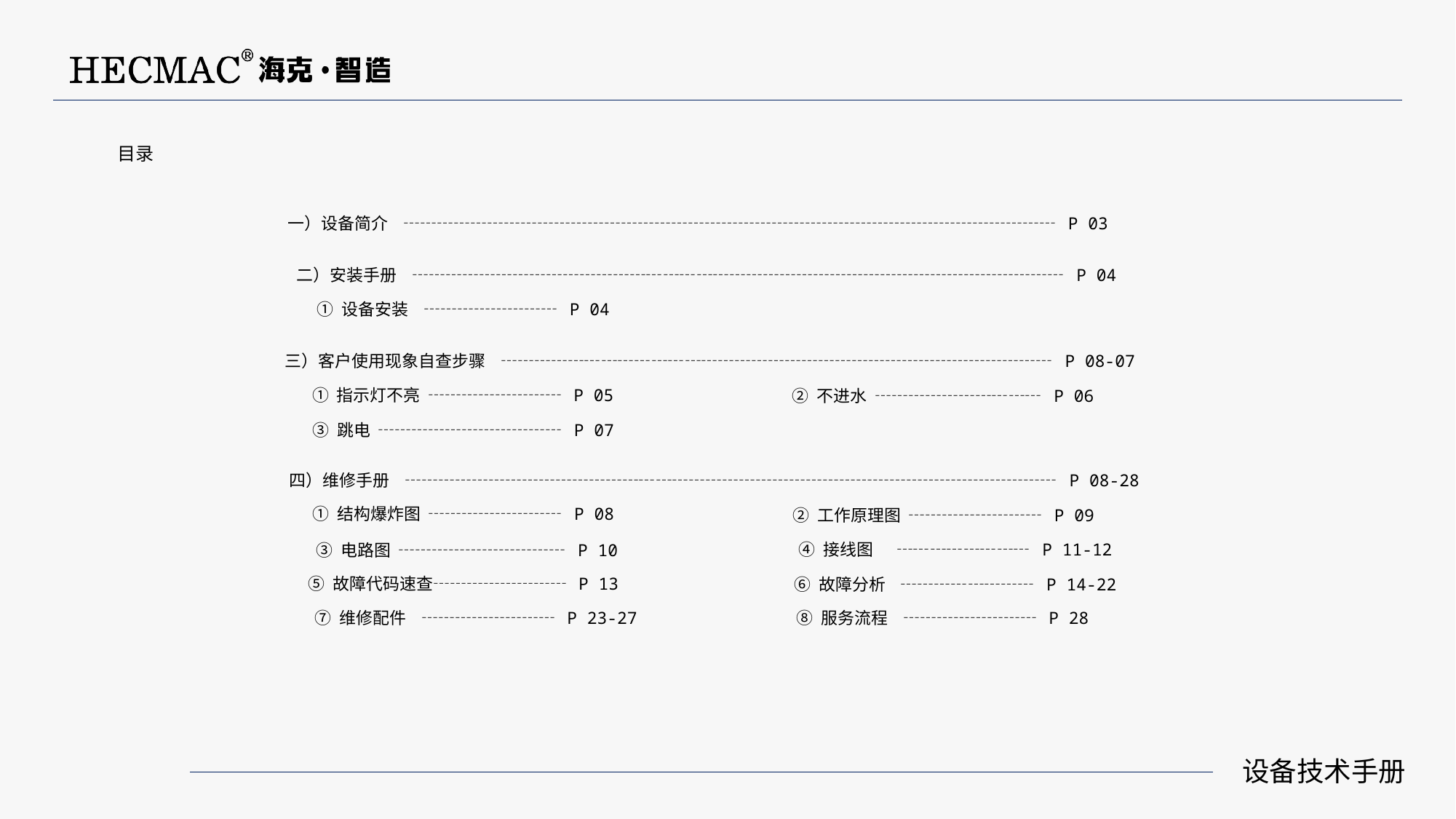

目录
一）设备简介    ┄┄┄┄┄┄┄┄┄┄┄┄┄┄┄┄┄┄┄┄┄┄┄┄┄┄┄┄┄┄┄┄┄┄┄┄┄┄┄  P 03
二）安装手册    ┄┄┄┄┄┄┄┄┄┄┄┄┄┄┄┄┄┄┄┄┄┄┄┄┄┄┄┄┄┄┄┄┄┄┄┄┄┄┄  P 04
     ① 设备安装    ┄┄┄┄┄┄┄┄  P 04
三）客户使用现象自查步骤    ┄┄┄┄┄┄┄┄┄┄┄┄┄┄┄┄┄┄┄┄┄┄┄┄┄┄┄┄┄┄┄┄┄  P 08-07
     ① 指示灯不亮  ┄┄┄┄┄┄┄┄  P 05
       ② 不进水  ┄┄┄┄┄┄┄┄┄┄  P 06
     ③ 跳电  ┄┄┄┄┄┄┄┄┄┄┄  P 07
四）维修手册    ┄┄┄┄┄┄┄┄┄┄┄┄┄┄┄┄┄┄┄┄┄┄┄┄┄┄┄┄┄┄┄┄┄┄┄┄┄┄┄  P 08-28
     ① 结构爆炸图  ┄┄┄┄┄┄┄┄  P 08
       ② 工作原理图  ┄┄┄┄┄┄┄┄  P 09
       ④ 接线图      ┄┄┄┄┄┄┄┄  P 11-12
     ③ 电路图  ┄┄┄┄┄┄┄┄┄┄  P 10
     ⑤ 故障代码速查┄┄┄┄┄┄┄┄  P 13
       ⑥ 故障分析    ┄┄┄┄┄┄┄┄  P 14-22
     ⑦ 维修配件    ┄┄┄┄┄┄┄┄  P 23-27
       ⑧ 服务流程    ┄┄┄┄┄┄┄┄  P 28